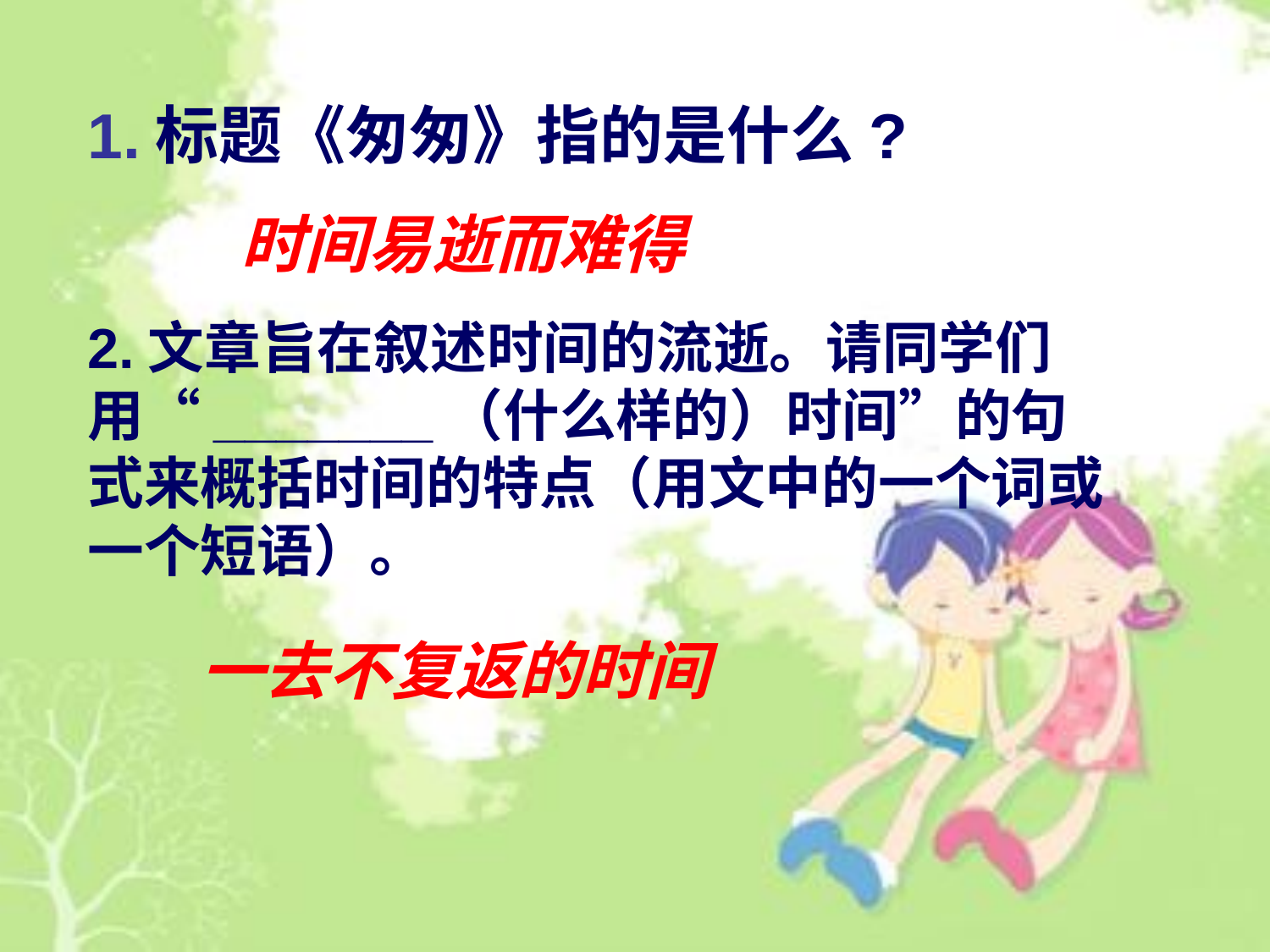

1.标题《匆匆》指的是什么?
时间易逝而难得
2.文章旨在叙述时间的流逝。请同学们用“_______（什么样的）时间”的句式来概括时间的特点（用文中的一个词或一个短语）。
一去不复返的时间